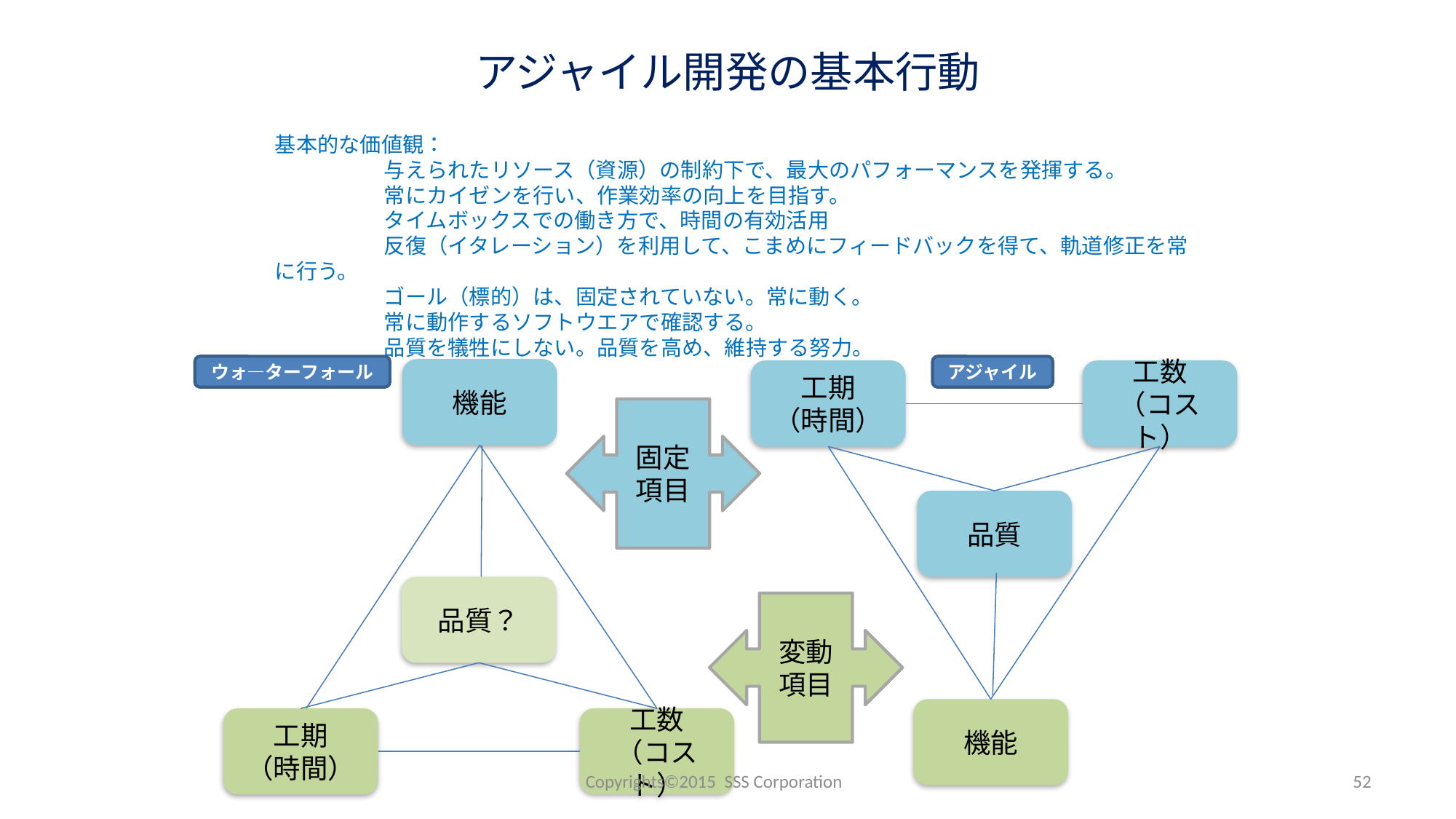

# アジャイル開発の基本行動
基本的な価値観：
	与えられたリソース（資源）の制約下で、最大のパフォーマンスを発揮する。
	常にカイゼンを行い、作業効率の向上を目指す。
	タイムボックスでの働き方で、時間の有効活用
	反復（イタレーション）を利用して、こまめにフィードバックを得て、軌道修正を常に行う。
	ゴール（標的）は、固定されていない。常に動く。
	常に動作するソフトウエアで確認する。
	品質を犠牲にしない。品質を高め、維持する努力。
ウォ―ターフォール
アジャイル
機能
工期
（時間）
工数
（コスト）
固定項目
品質
品質？
変動項目
機能
工期
（時間）
工数
（コスト）
Copyrights©2015  SSS Corporation
52